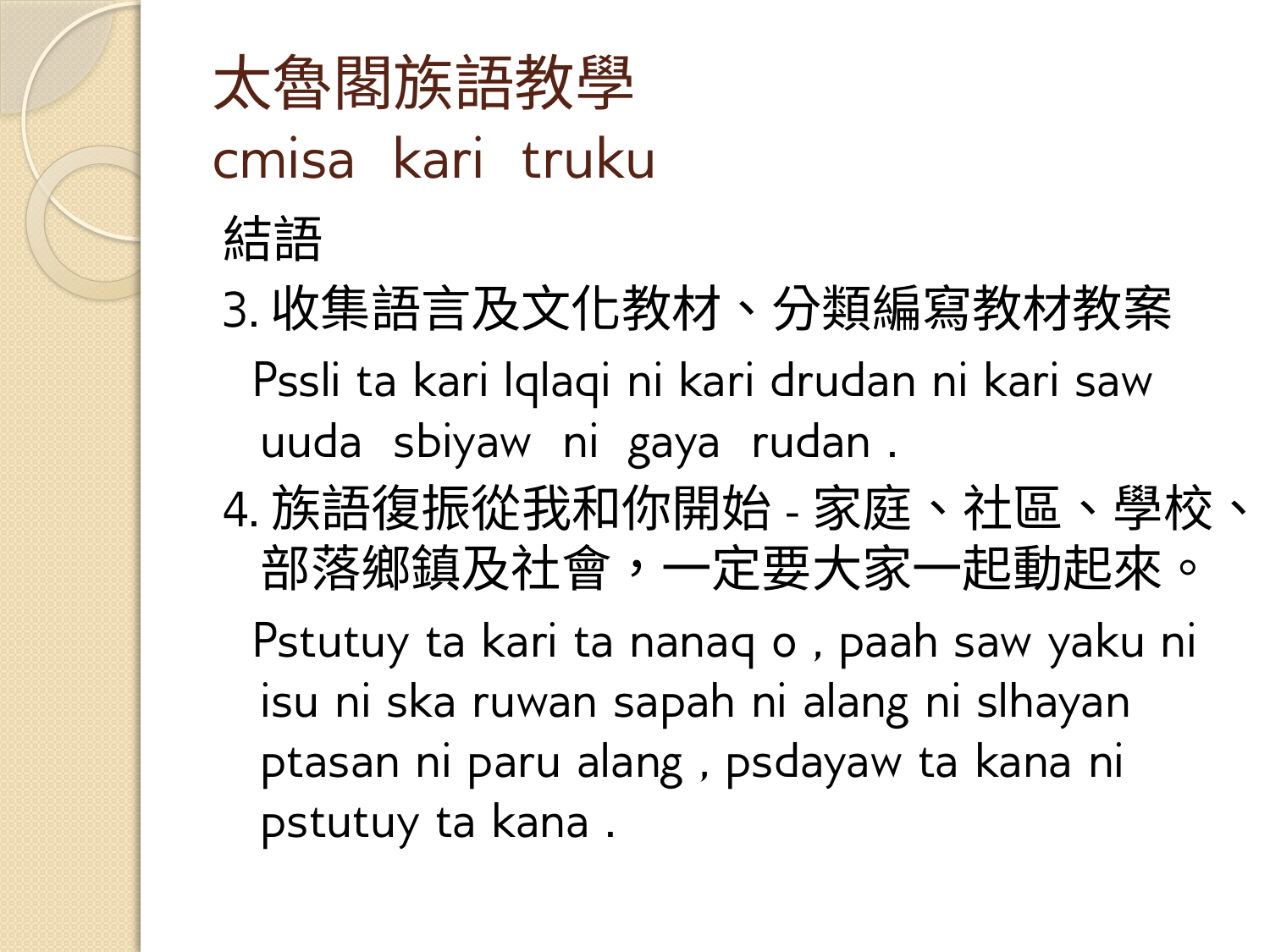

# 太魯閣族語教學 cmisa  kari  truku
結語
3.收集語言及文化教材、分類編寫教材教案
  Pssli ta kari lqlaqi ni kari drudan ni kari saw  uuda  sbiyaw  ni  gaya  rudan .
4.族語復振從我和你開始-家庭、社區、學校、部落鄉鎮及社會，一定要大家一起動起來。
  Pstutuy ta kari ta nanaq o , paah saw yaku ni isu ni ska ruwan sapah ni alang ni slhayan ptasan ni paru alang , psdayaw ta kana ni pstutuy ta kana .